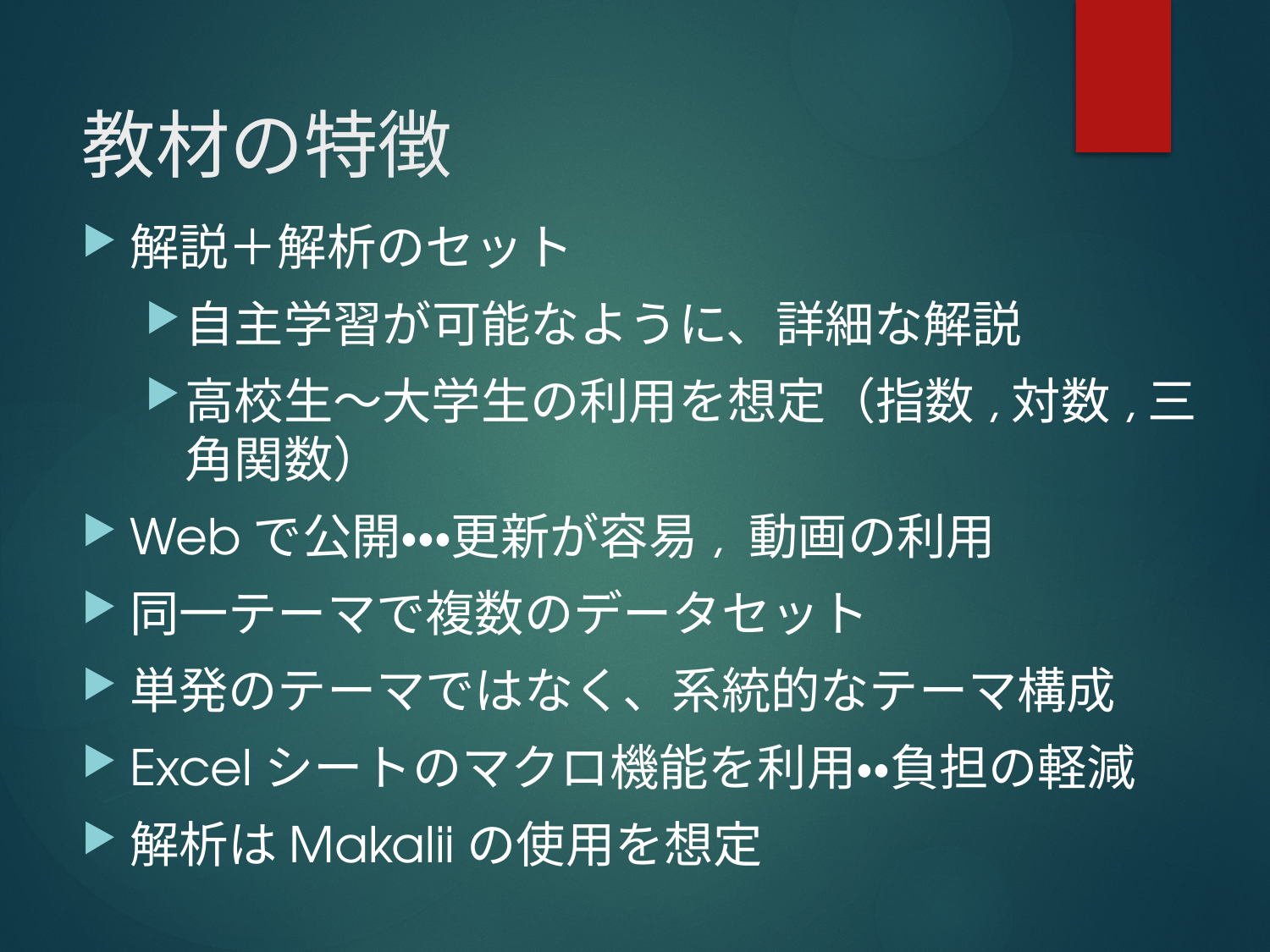

# 教材の特徴
解説＋解析のセット
自主学習が可能なように、詳細な解説
高校生～大学生の利用を想定（指数,対数,三角関数）
Webで公開・・・更新が容易, 動画の利用
同一テーマで複数のデータセット
単発のテーマではなく、系統的なテーマ構成
Excelシートのマクロ機能を利用・・負担の軽減
解析はMakaliiの使用を想定